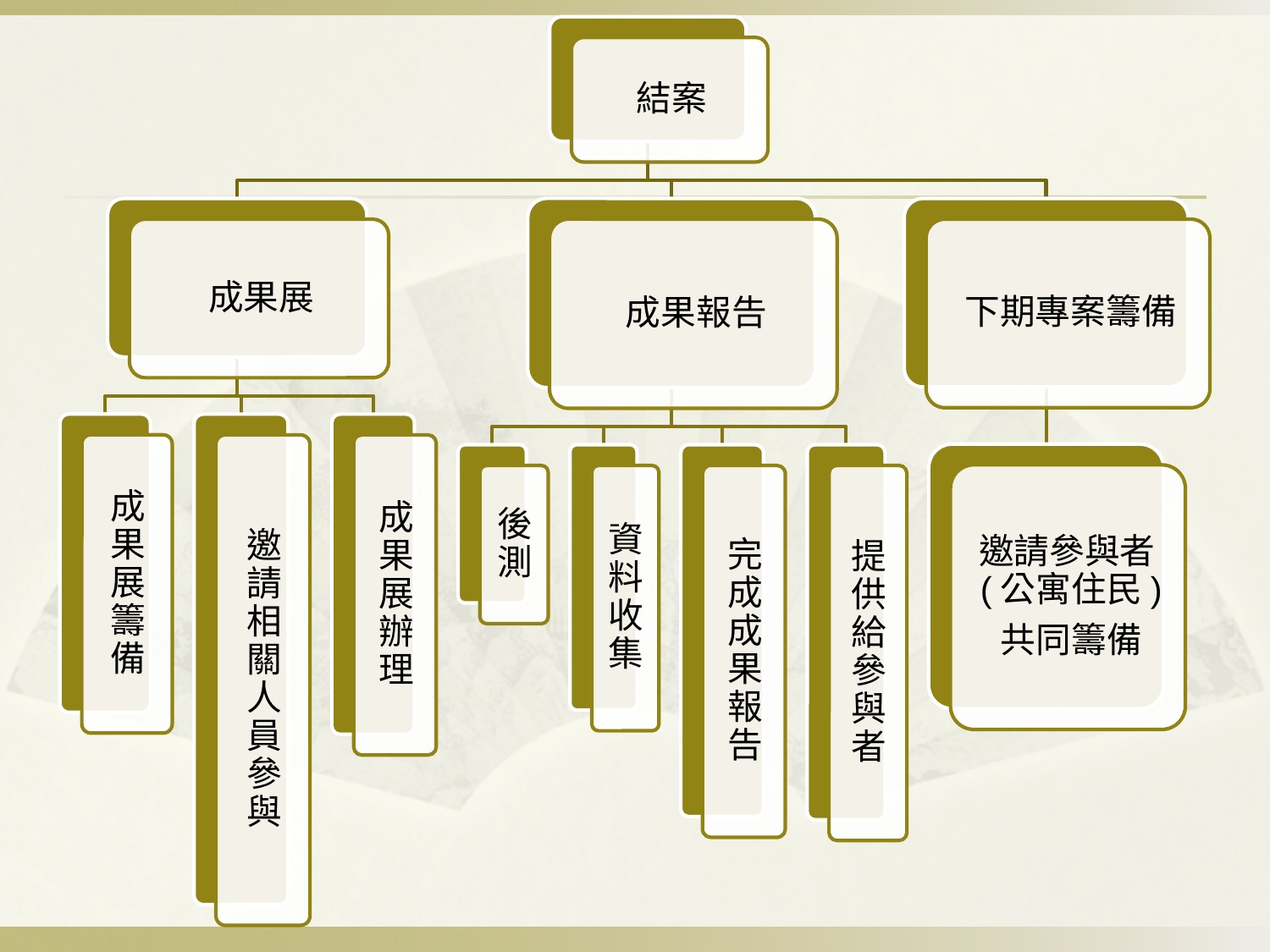

結案
成果展
成果展籌備
邀請相關人員參與
成果展辦理
成果報告
後測
資料收集
完成成果報告
提供給參與者
下期專案籌備
邀請參與者(公寓住民)
共同籌備
#